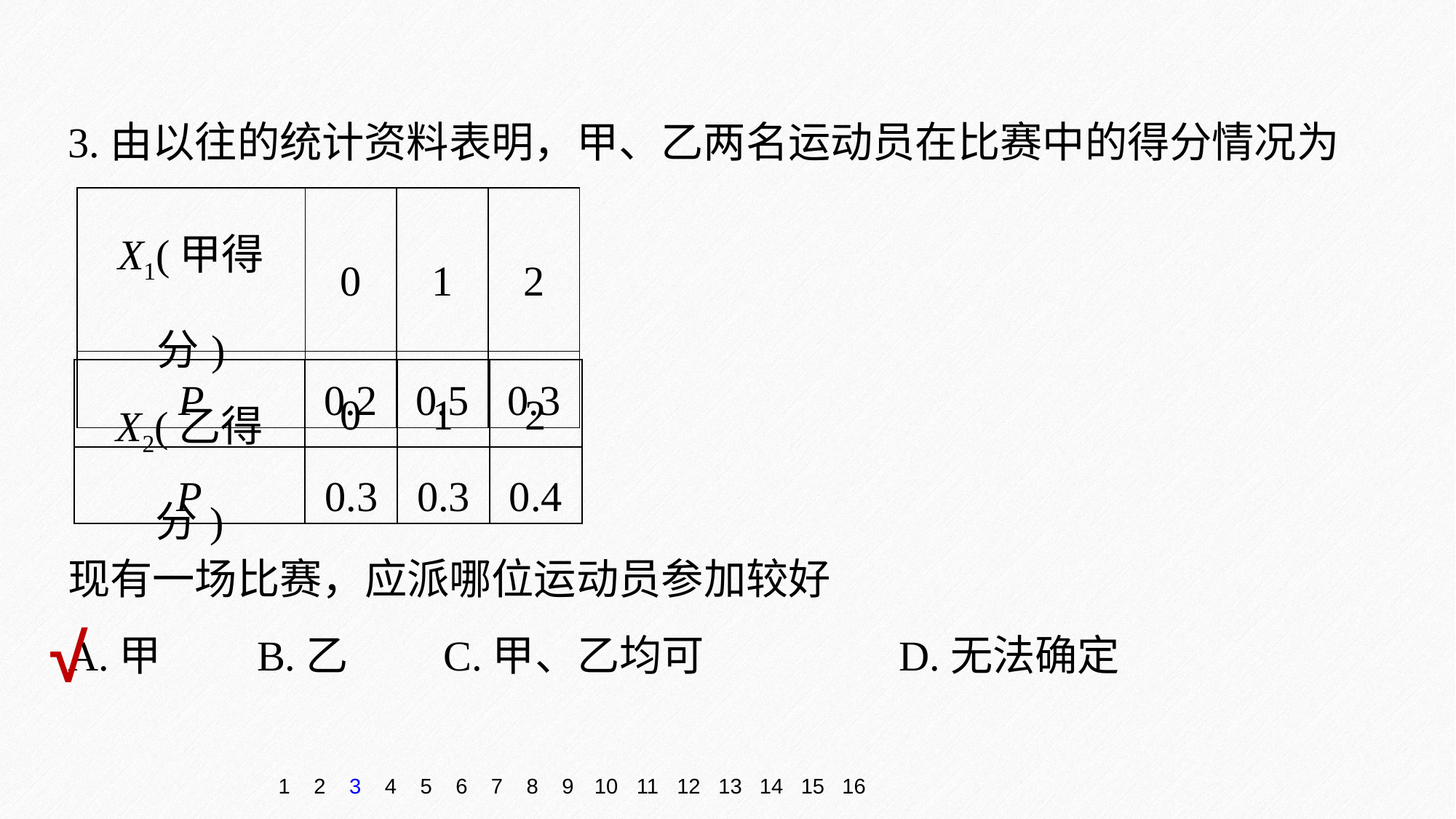

3.由以往的统计资料表明，甲、乙两名运动员在比赛中的得分情况为
| X1(甲得分) | 0 | 1 | 2 |
| --- | --- | --- | --- |
| P | 0.2 | 0.5 | 0.3 |
| X2(乙得分) | 0 | 1 | 2 |
| --- | --- | --- | --- |
| P | 0.3 | 0.3 | 0.4 |
现有一场比赛，应派哪位运动员参加较好
A.甲         B.乙         C.甲、乙均可  	      D.无法确定
√
1
2
3
4
5
6
7
8
9
10
11
12
13
14
15
16